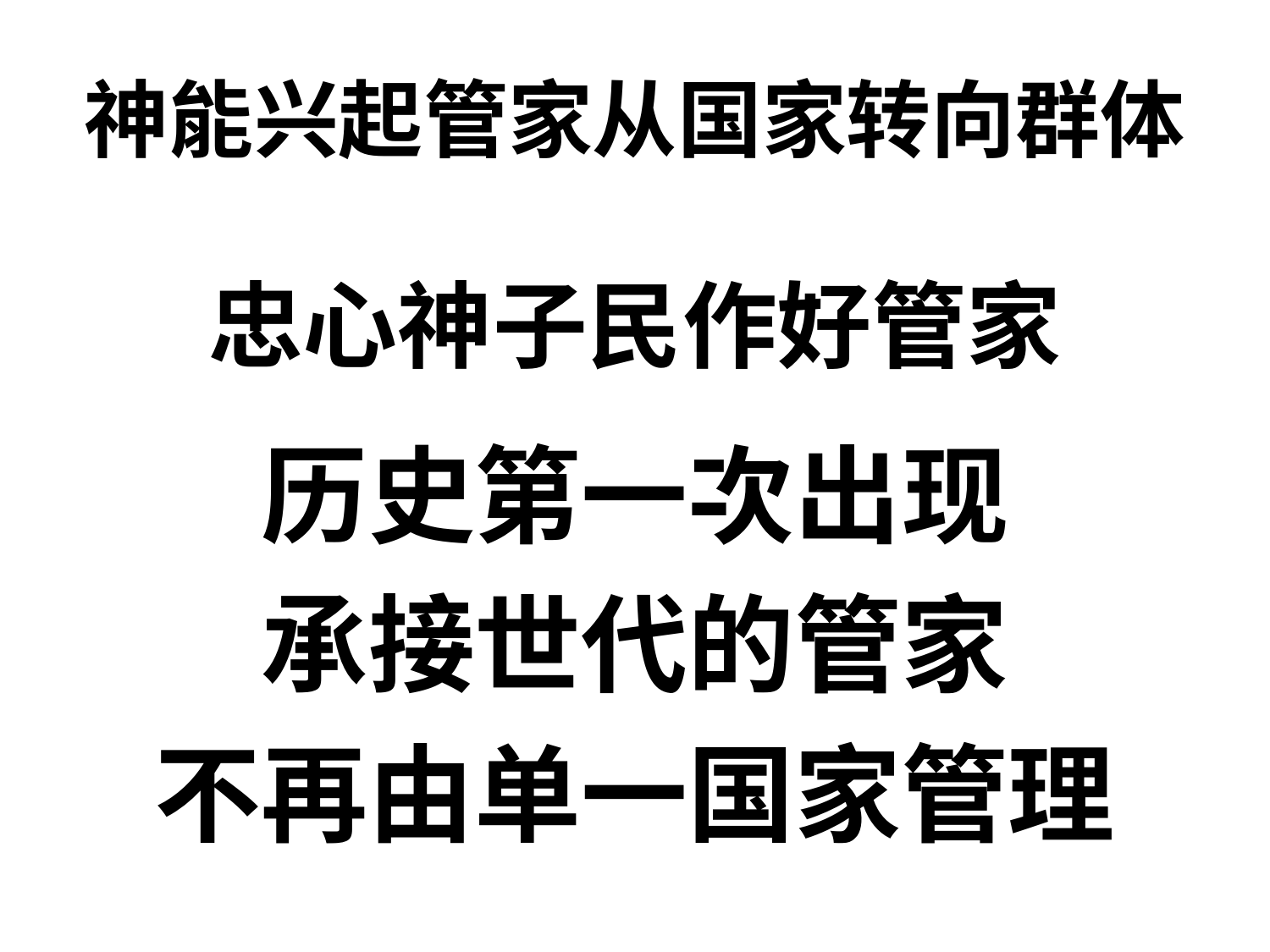

# 神能兴起管家从国家转向群体
忠心神子民作好管家

历史第一次出现
承接世代的管家
不再由单一国家管理